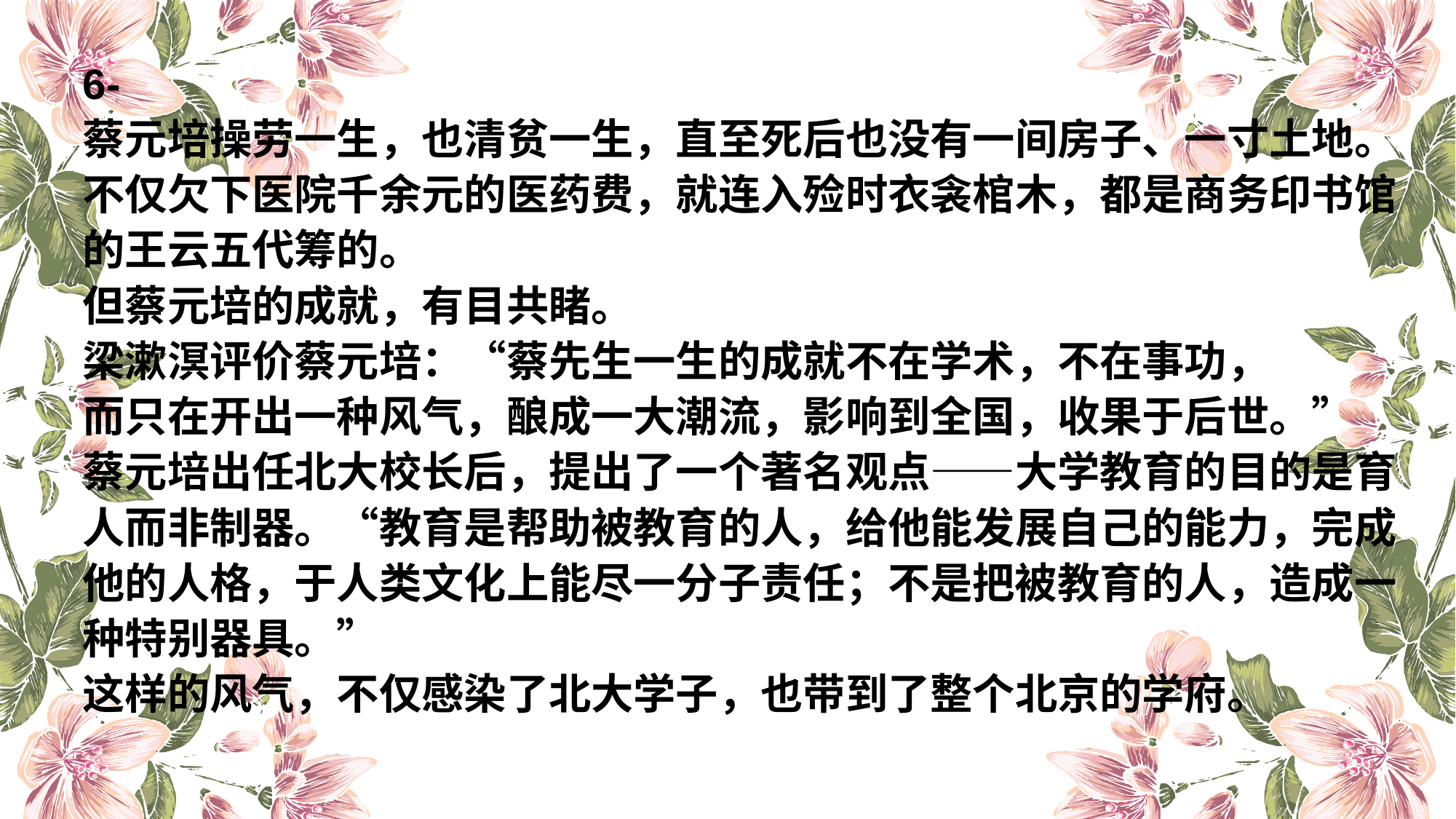

6-
蔡元培操劳一生，也清贫一生，直至死后也没有一间房子、一寸土地。不仅欠下医院千余元的医药费，就连入殓时衣衾棺木，都是商务印书馆的王云五代筹的。
但蔡元培的成就，有目共睹。
梁漱溟评价蔡元培：“蔡先生一生的成就不在学术，不在事功，
而只在开出一种风气，酿成一大潮流，影响到全国，收果于后世。”
蔡元培出任北大校长后，提出了一个著名观点——大学教育的目的是育人而非制器。“教育是帮助被教育的人，给他能发展自己的能力，完成他的人格，于人类文化上能尽一分子责任；不是把被教育的人，造成一种特别器具。”
这样的风气，不仅感染了北大学子，也带到了整个北京的学府。